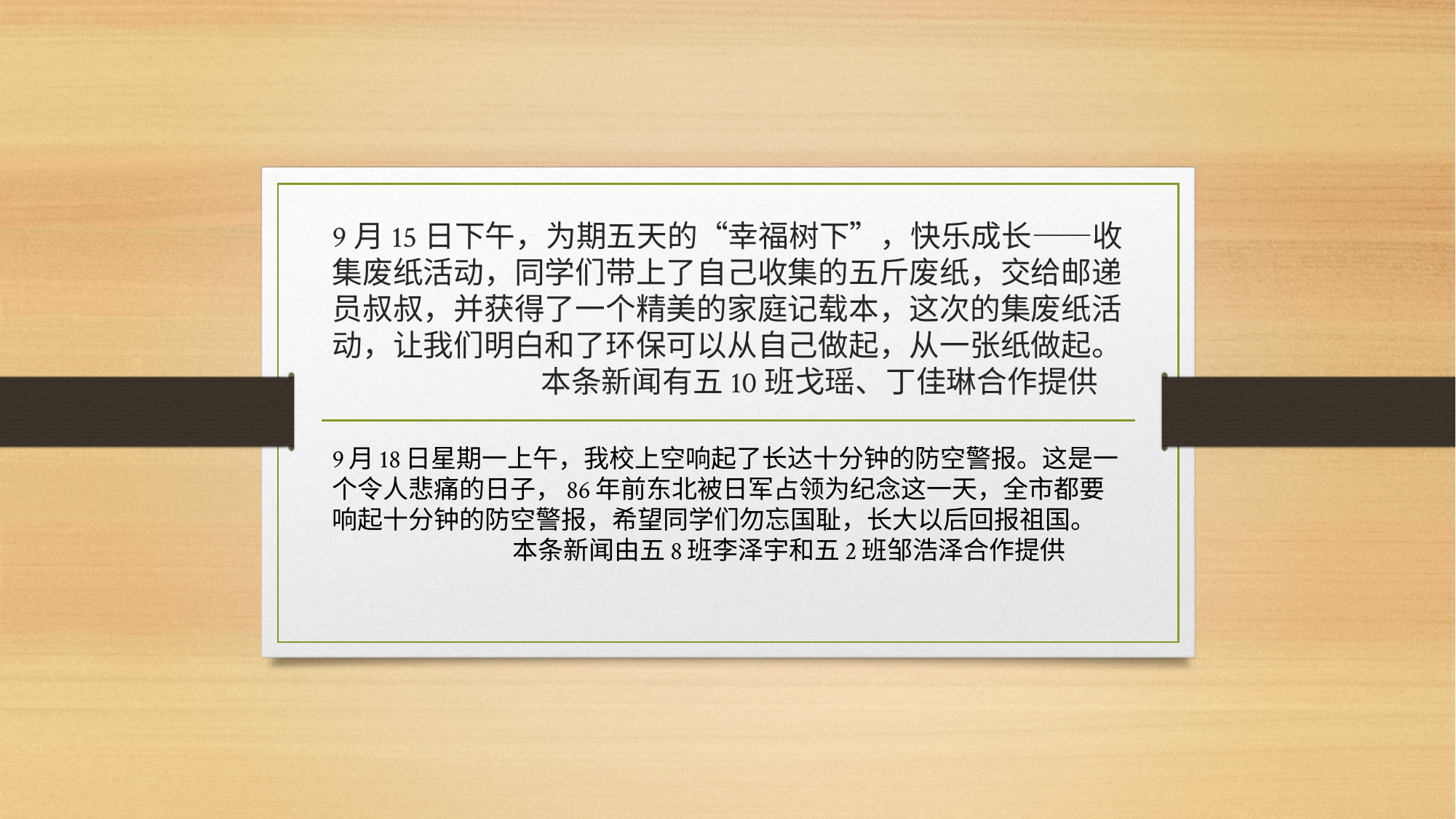

# 9月15日下午，为期五天的“幸福树下”，快乐成长——收集废纸活动，同学们带上了自己收集的五斤废纸，交给邮递员叔叔，并获得了一个精美的家庭记载本，这次的集废纸活动，让我们明白和了环保可以从自己做起，从一张纸做起。 本条新闻有五10班戈瑶、丁佳琳合作提供
9月18日星期一上午，我校上空响起了长达十分钟的防空警报。这是一个令人悲痛的日子，86年前东北被日军占领为纪念这一天，全市都要响起十分钟的防空警报，希望同学们勿忘国耻，长大以后回报祖国。
                                本条新闻由五8班李泽宇和五2班邹浩泽合作提供